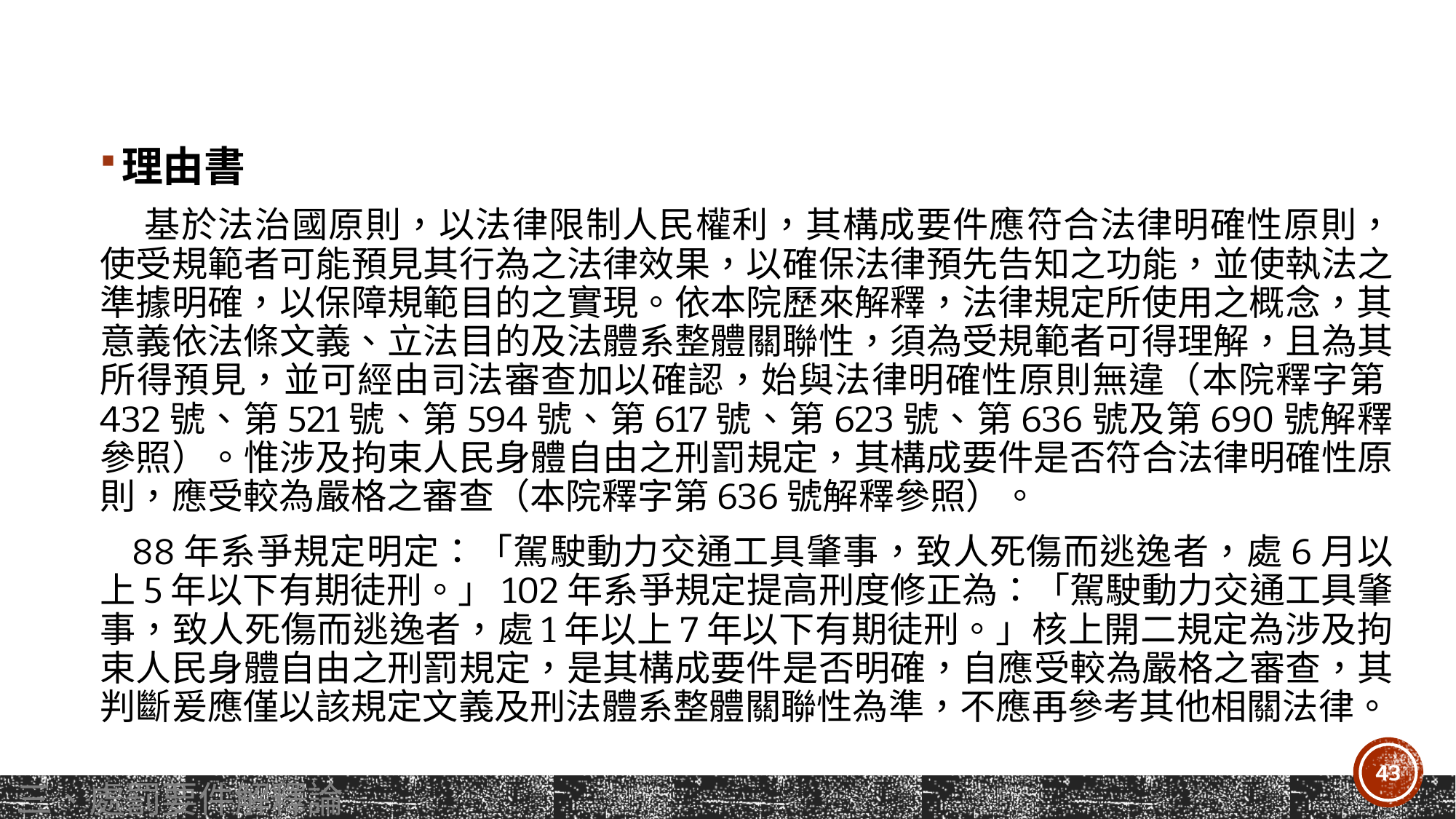

#
理由書
    基於法治國原則，以法律限制人民權利，其構成要件應符合法律明確性原則，使受規範者可能預見其行為之法律效果，以確保法律預先告知之功能，並使執法之準據明確，以保障規範目的之實現。依本院歷來解釋，法律規定所使用之概念，其意義依法條文義、立法目的及法體系整體關聯性，須為受規範者可得理解，且為其所得預見，並可經由司法審查加以確認，始與法律明確性原則無違（本院釋字第432號、第521號、第594號、第617號、第623號、第636號及第690號解釋參照）。惟涉及拘束人民身體自由之刑罰規定，其構成要件是否符合法律明確性原則，應受較為嚴格之審查（本院釋字第636號解釋參照）。
    88年系爭規定明定：「駕駛動力交通工具肇事，致人死傷而逃逸者，處6月以上5年以下有期徒刑。」102年系爭規定提高刑度修正為：「駕駛動力交通工具肇事，致人死傷而逃逸者，處1年以上7年以下有期徒刑。」核上開二規定為涉及拘束人民身體自由之刑罰規定，是其構成要件是否明確，自應受較為嚴格之審查，其判斷爰應僅以該規定文義及刑法體系整體關聯性為準，不應再參考其他相關法律。
43